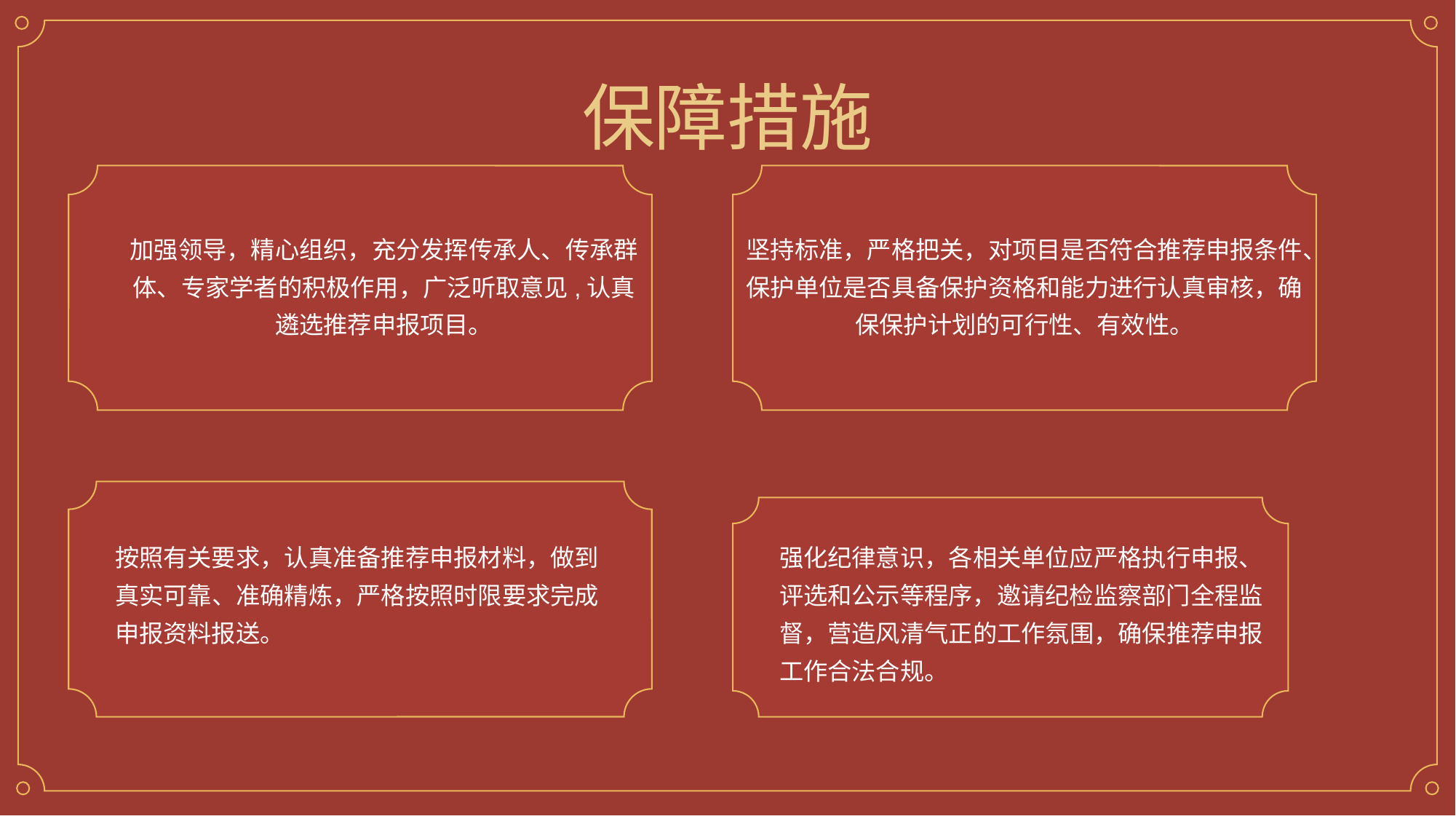

保障措施

加强领导，精心组织，充分发挥传承人、传承群体、专家学者的积极作用，广泛听取意见,认真遴选推荐申报项目。
坚持标准，严格把关，对项目是否符合推荐申报条件、保护单位是否具备保护资格和能力进行认真审核，确保保护计划的可行性、有效性。

按照有关要求，认真准备推荐申报材料，做到真实可靠、准确精炼，严格按照时限要求完成申报资料报送。
强化纪律意识，各相关单位应严格执行申报、评选和公示等程序，邀请纪检监察部门全程监督，营造风清气正的工作氛围，确保推荐申报工作合法合规。